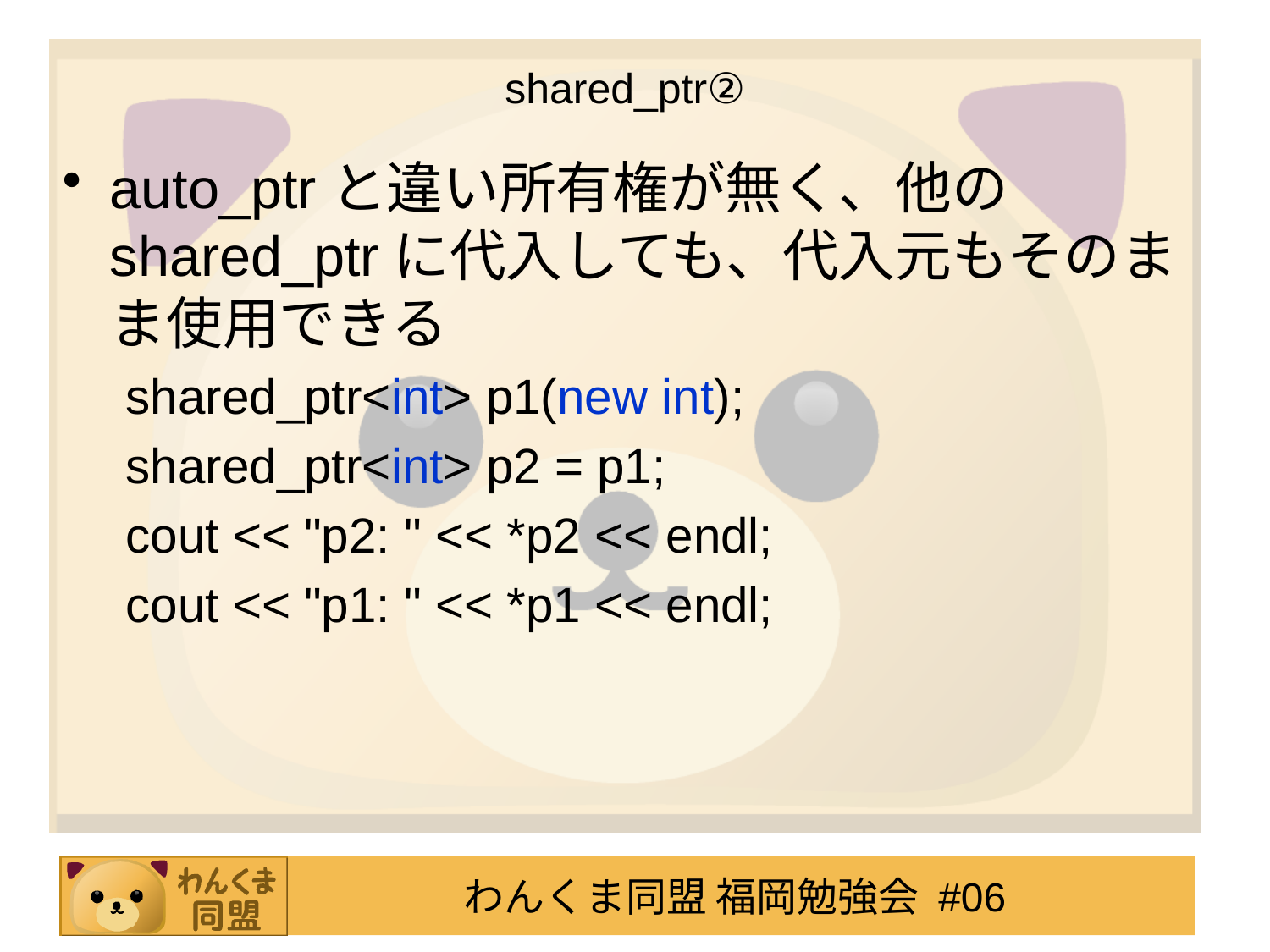

# shared_ptr②
auto_ptrと違い所有権が無く、他のshared_ptrに代入しても、代入元もそのまま使用できる
shared_ptr<int> p1(new int);
shared_ptr<int> p2 = p1;
cout << "p2: " << *p2 << endl;
cout << "p1: " << *p1 << endl;